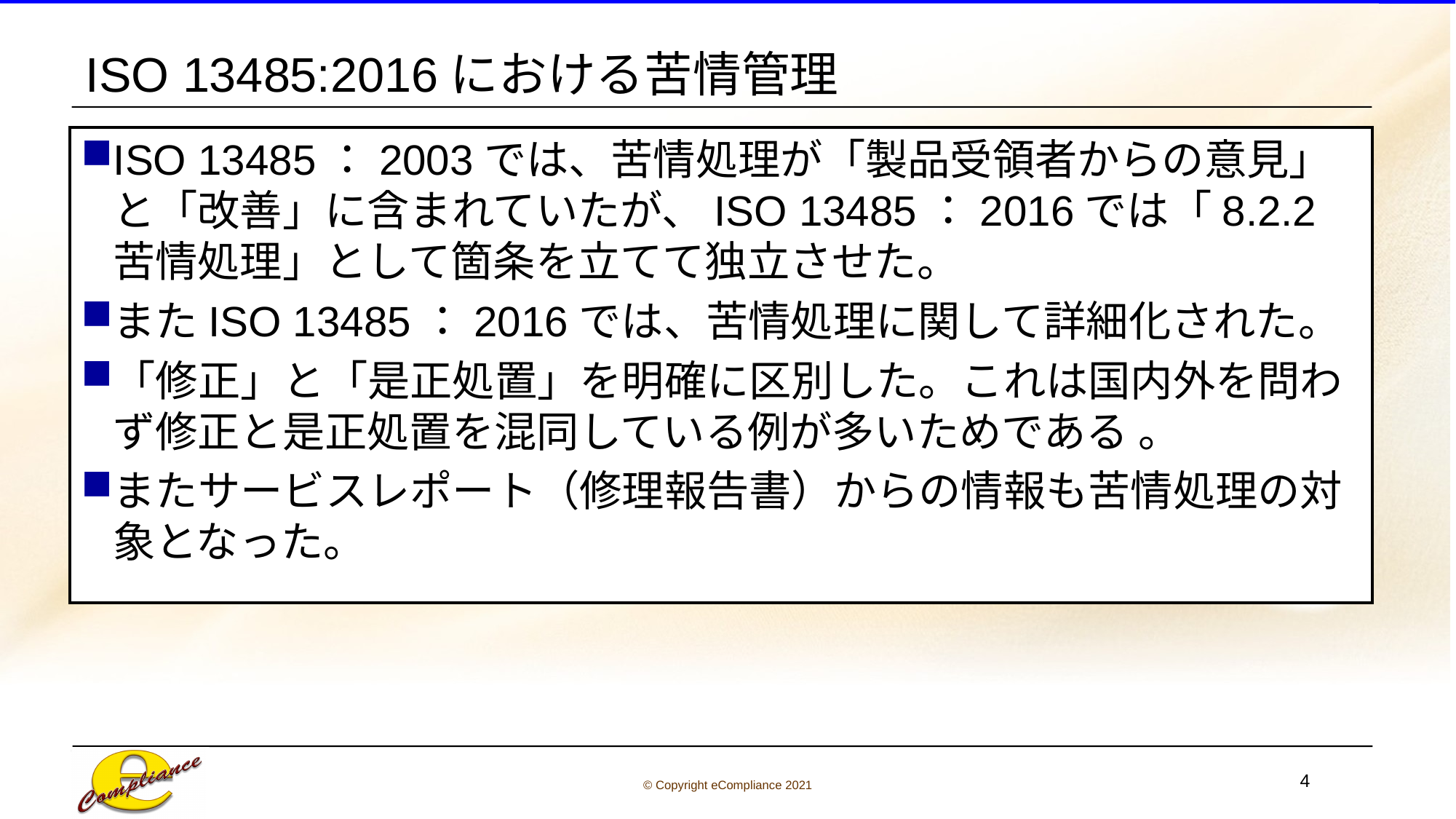

# ISO 13485:2016における苦情管理
ISO 13485：2003では、苦情処理が「製品受領者からの意見」と「改善」に含まれていたが、ISO 13485：2016では「8.2.2 苦情処理」として箇条を立てて独立させた。
またISO 13485：2016では、苦情処理に関して詳細化された。
「修正」と「是正処置」を明確に区別した。これは国内外を問わず修正と是正処置を混同している例が多いためである 。
またサービスレポート（修理報告書）からの情報も苦情処理の対象となった。